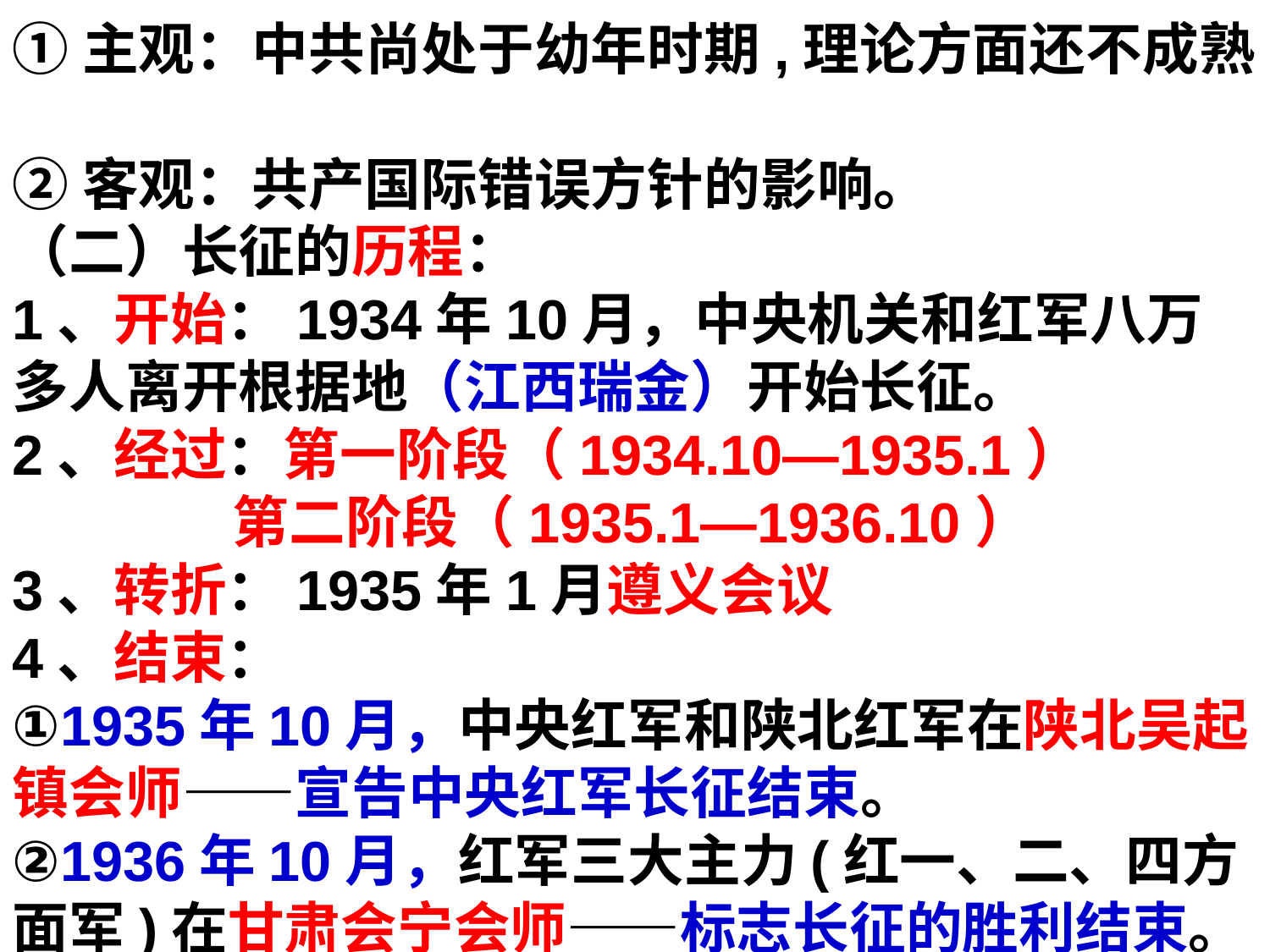

①主观：中共尚处于幼年时期,理论方面还不成熟
②客观：共产国际错误方针的影响。
（二）长征的历程：
1、开始：1934年10月，中央机关和红军八万多人离开根据地（江西瑞金）开始长征。
2、经过：第一阶段（1934.10—1935.1）
                第二阶段（1935.1—1936.10）
3、转折：1935年1月遵义会议
4、结束：
①1935年10月，中央红军和陕北红军在陕北吴起镇会师——宣告中央红军长征结束。
②1936年10月，红军三大主力(红一、二、四方面军)在甘肃会宁会师——标志长征的胜利结束。